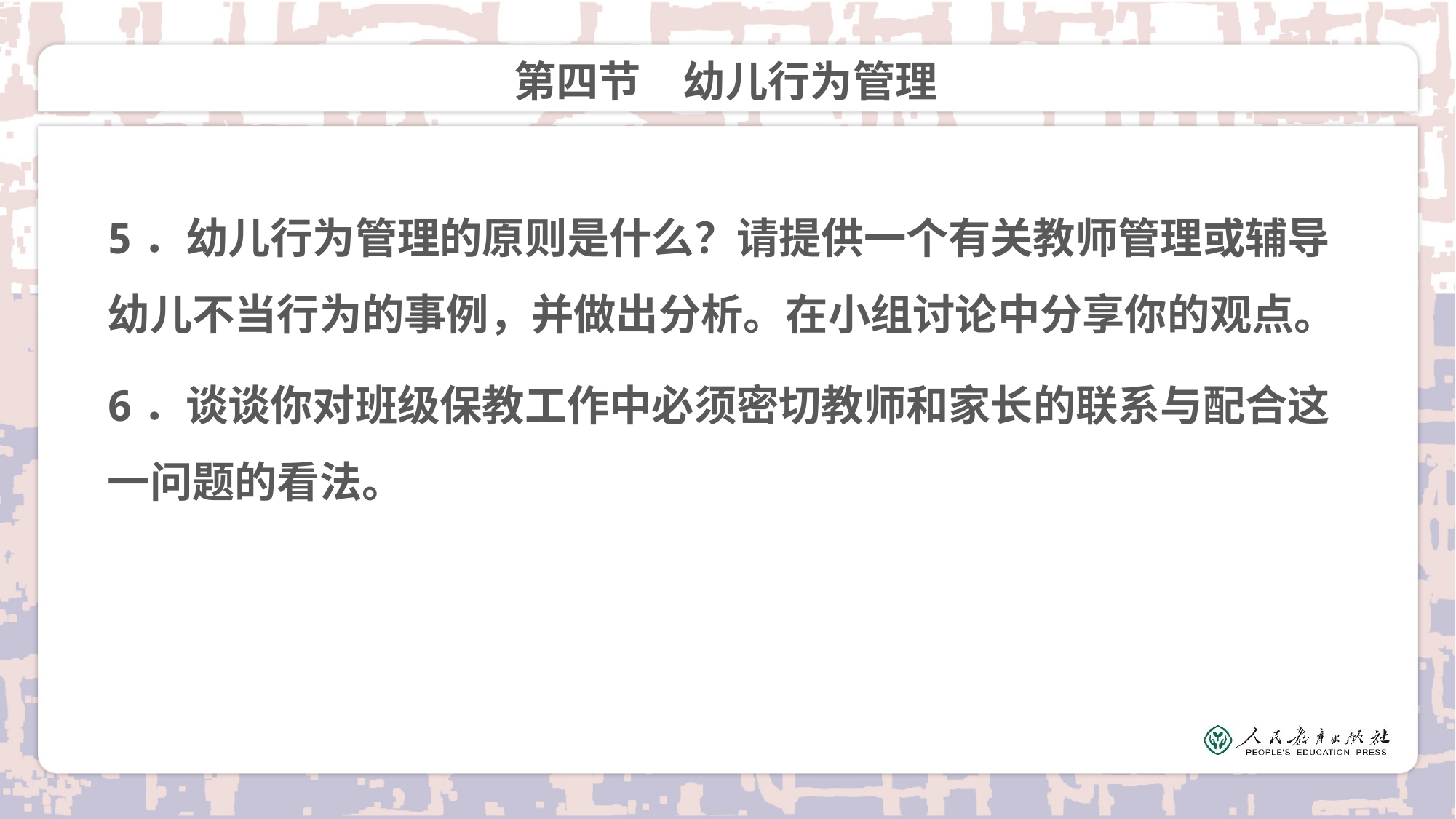

# 第四节　幼儿行为管理
5．幼儿行为管理的原则是什么？请提供一个有关教师管理或辅导幼儿不当行为的事例，并做出分析。在小组讨论中分享你的观点。
6．谈谈你对班级保教工作中必须密切教师和家长的联系与配合这一问题的看法。